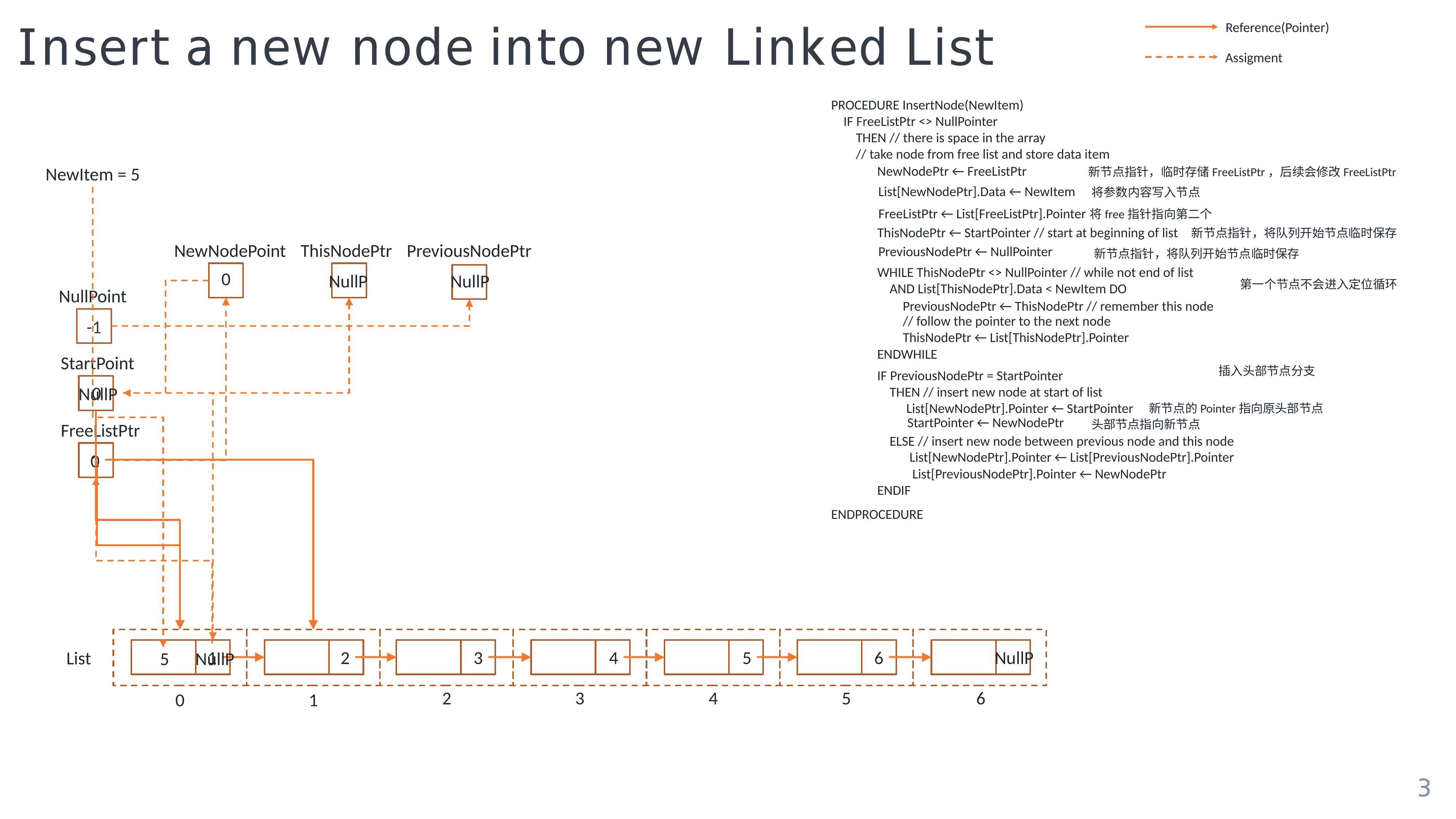

# Insert a new node into new Linked List
Reference(Pointer)
Assigment
PROCEDURE InsertNode(NewItem)
    IF FreeListPtr <> NullPointer
        THEN // there is space in the array
        // take node from free list and store data item

ENDPROCEDURE
NewItem = 5
NewNodePtr ← FreeListPtr
新节点指针，临时存储FreeListPtr，后续会修改FreeListPtr
List[NewNodePtr].Data ← NewItem
将参数内容写入节点
FreeListPtr ← List[FreeListPtr].Pointer
将free指针指向第二个
ThisNodePtr ← StartPointer // start at beginning of list
新节点指针，将队列开始节点临时保存
NewNodePoint

ThisNodePtr

PreviousNodePtr

PreviousNodePtr ← NullPointer
新节点指针，将队列开始节点临时保存
WHILE ThisNodePtr <> NullPointer // while not end of list
    AND List[ThisNodePtr].Data < NewItem DO

ENDWHILE
0
NullP
NullP
第一个节点不会进入定位循环
NullPoint
-1
PreviousNodePtr ← ThisNodePtr // remember this node
// follow the pointer to the next node
ThisNodePtr ← List[ThisNodePtr].Pointer
StartPoint

插入头部节点分支
IF PreviousNodePtr = StartPointer
    THEN // insert new node at start of list

    ELSE // insert new node between previous node and this node

ENDIF
0
NullP
List[NewNodePtr].Pointer ← StartPointer
新节点的Pointer指向原头部节点
StartPointer ← NewNodePtr
头部节点指向新节点
FreeListPtr

 List[NewNodePtr].Pointer ← List[PreviousNodePtr].Pointer
1
0
List[PreviousNodePtr].Pointer ← NewNodePtr

1
2
3
4
5
6
NullP
List
5
NullP
6
5
4
3
2
0
1